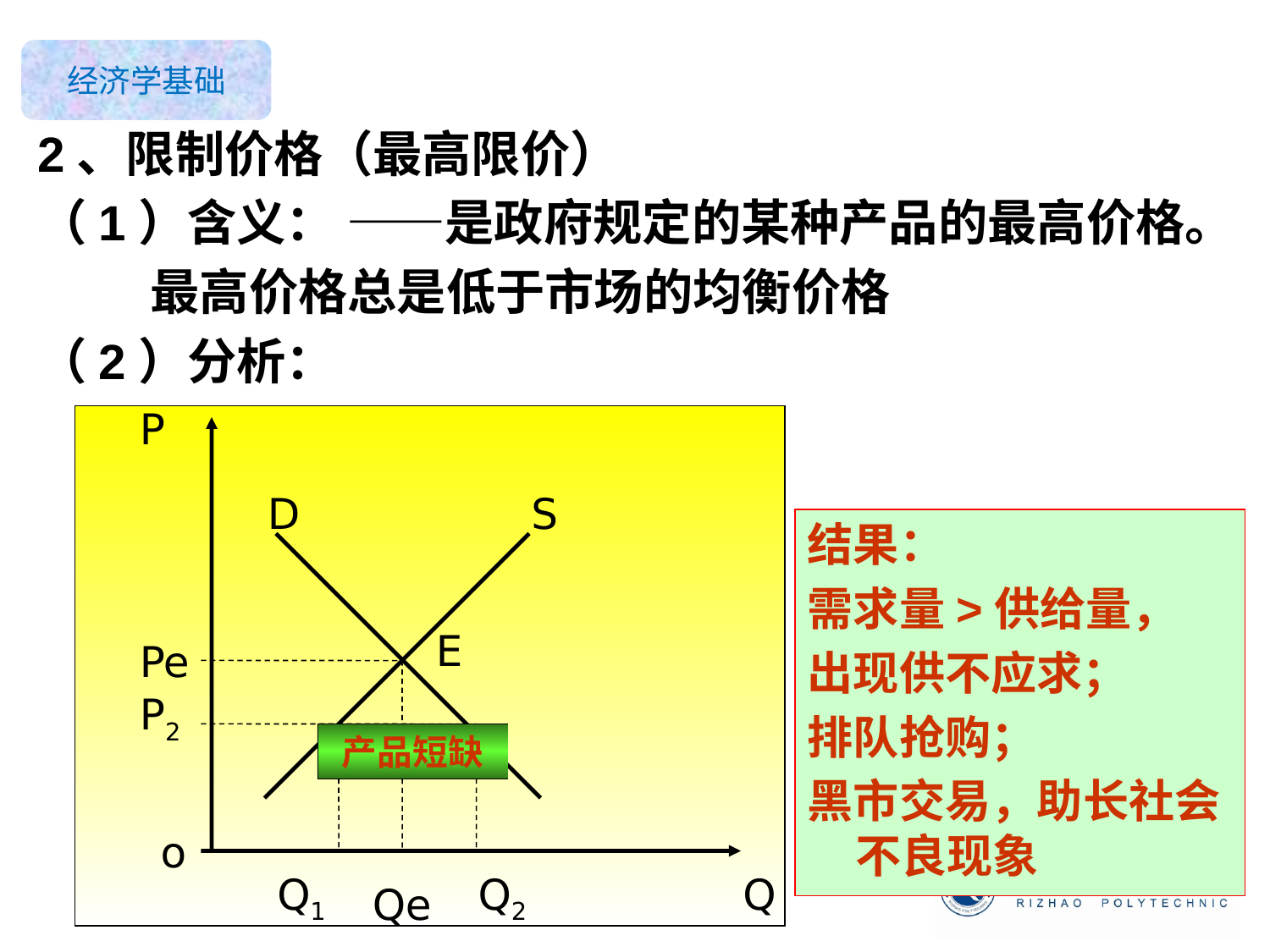

2、限制价格（最高限价）
（1）含义： ——是政府规定的某种产品的最高价格。
         最高价格总是低于市场的均衡价格
（2）分析：
P

o

Q

D

S

结果：
需求量>供给量，
出现供不应求；
排队抢购；
黑市交易，助长社会不良现象
E
Pe

P2

产品短缺

Q1
Q2
Qe